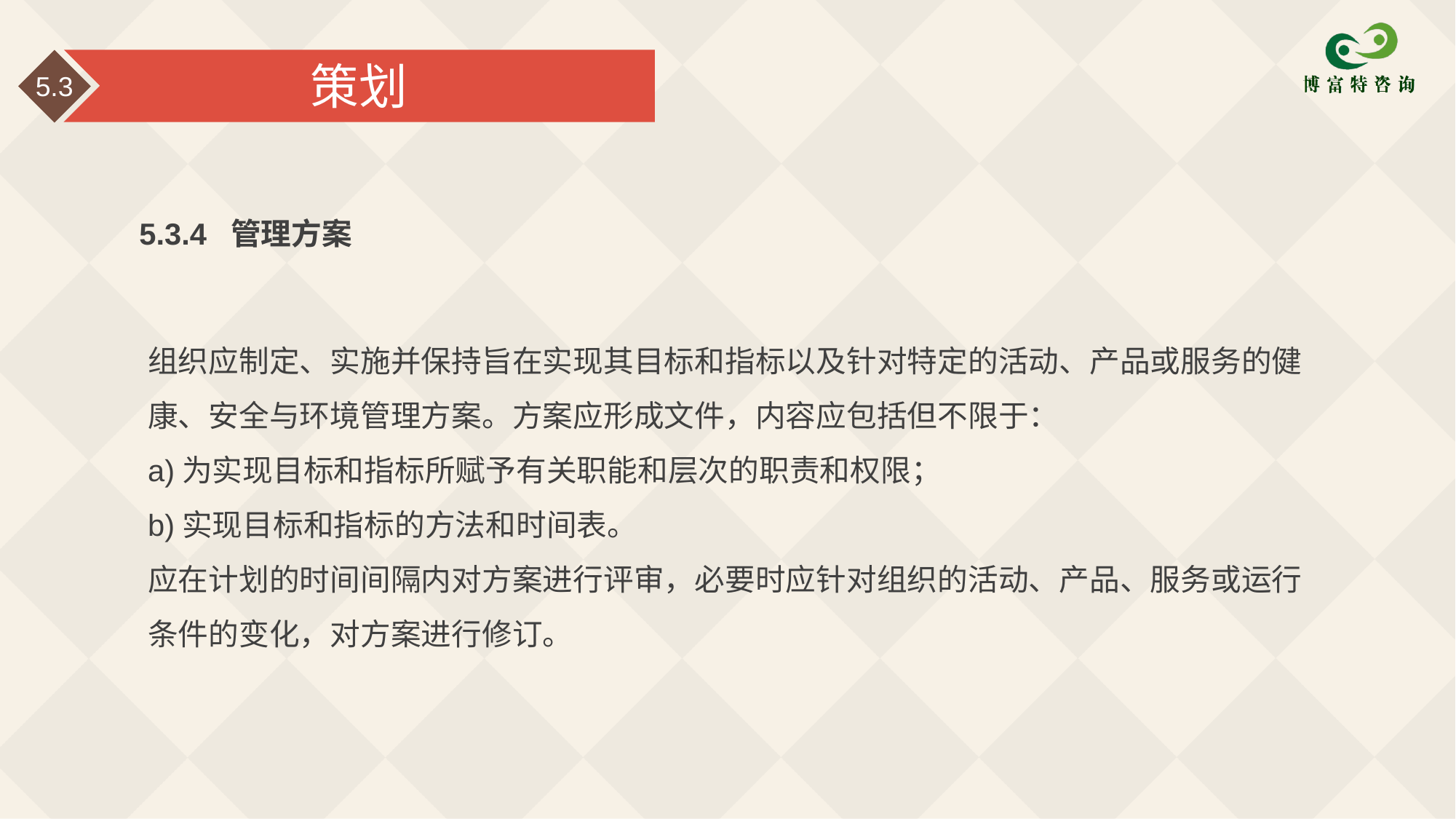

策划
5.3
5.3.4  管理方案
组织应制定、实施并保持旨在实现其目标和指标以及针对特定的活动、产品或服务的健康、安全与环境管理方案。方案应形成文件，内容应包括但不限于：
a)为实现目标和指标所赋予有关职能和层次的职责和权限；
b)实现目标和指标的方法和时间表。
应在计划的时间间隔内对方案进行评审，必要时应针对组织的活动、产品、服务或运行条件的变化，对方案进行修订。